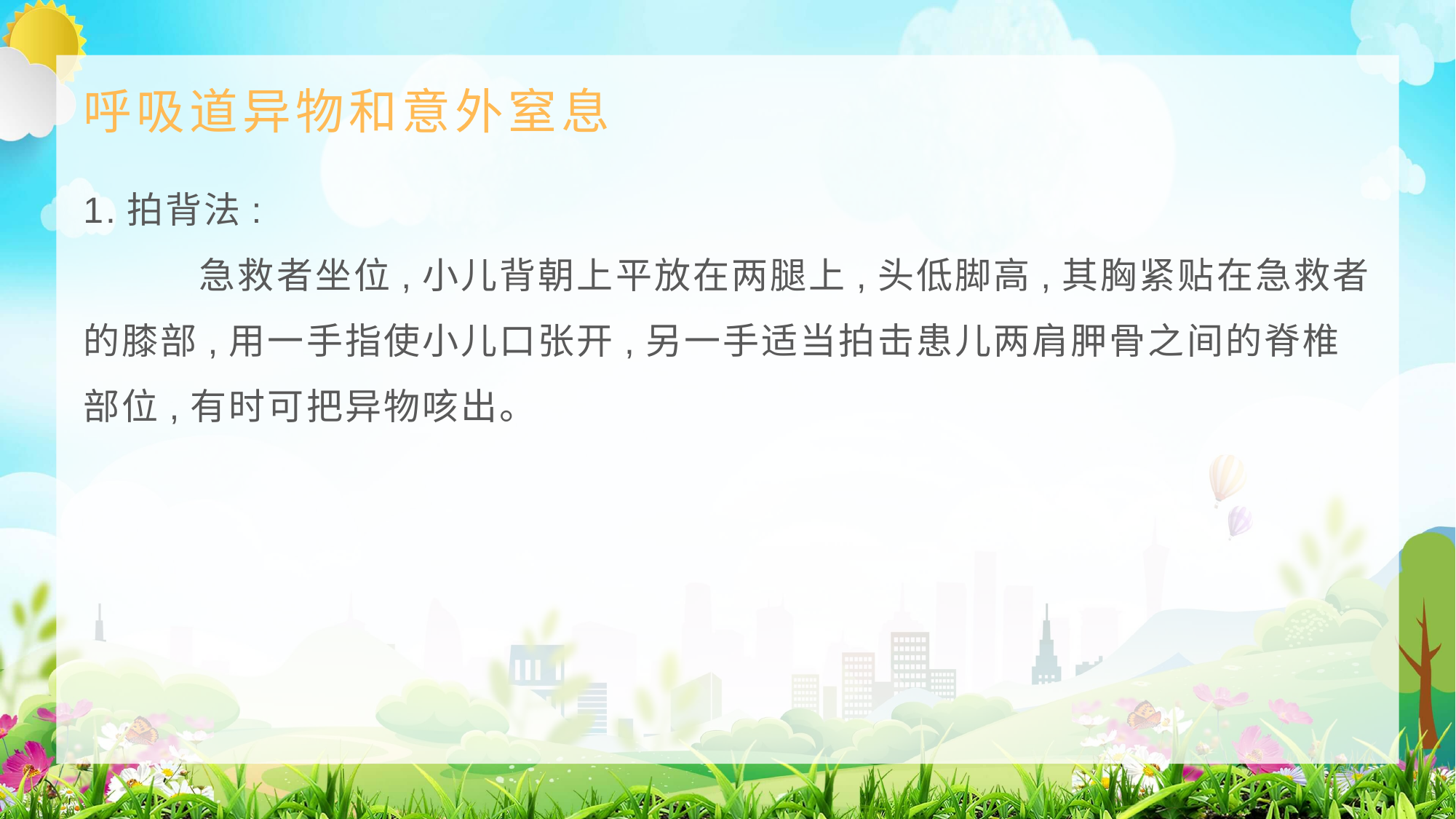

# 呼吸道异物和意外窒息
1.拍背法:
　　　急救者坐位,小儿背朝上平放在两腿上,头低脚高,其胸紧贴在急救者的膝部,用一手指使小儿口张开,另一手适当拍击患儿两肩胛骨之间的脊椎部位,有时可把异物咳出。